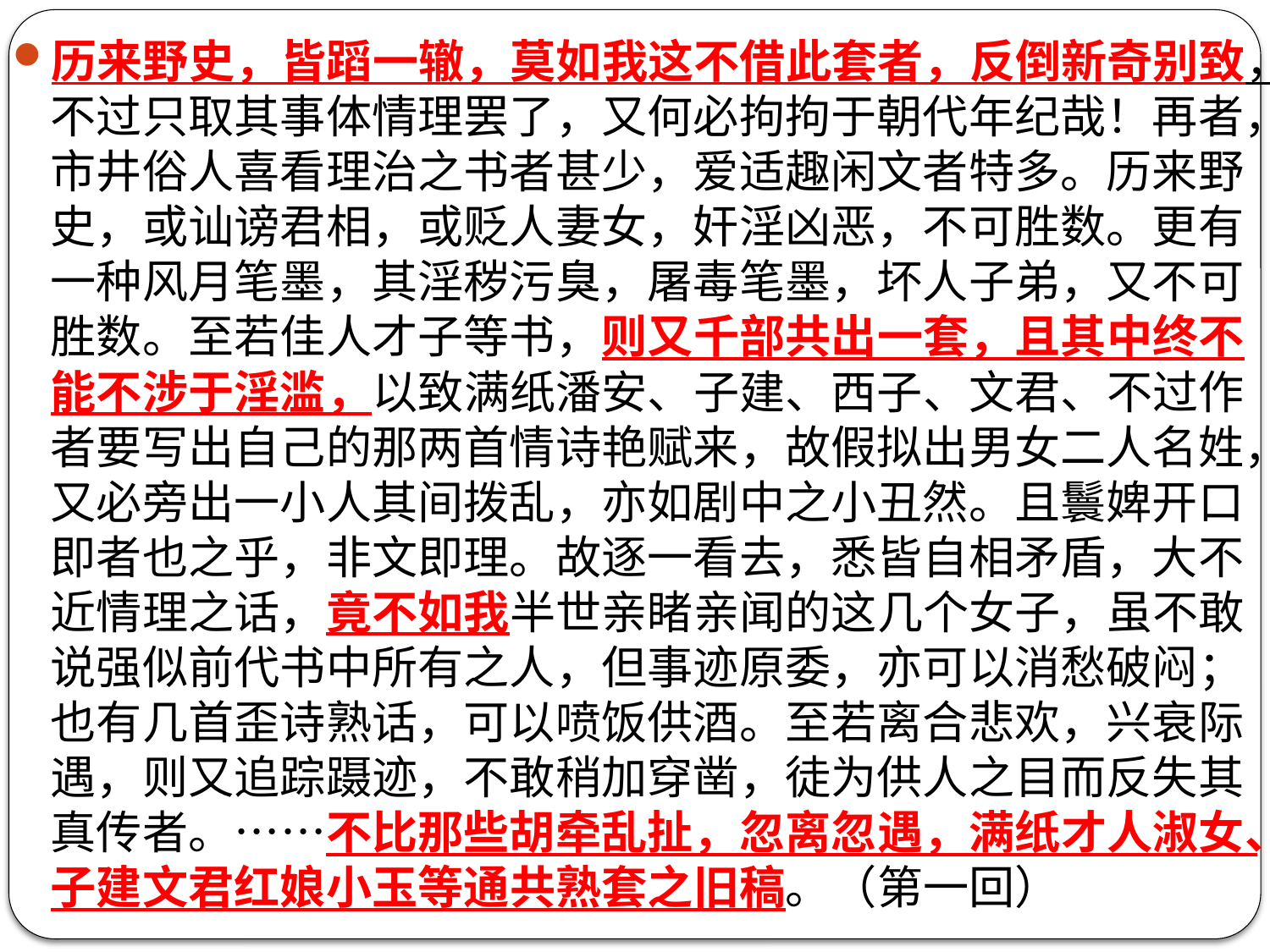

历来野史，皆蹈一辙，莫如我这不借此套者，反倒新奇别致，不过只取其事体情理罢了，又何必拘拘于朝代年纪哉！再者，市井俗人喜看理治之书者甚少，爱适趣闲文者特多。历来野史，或讪谤君相，或贬人妻女，奸淫凶恶，不可胜数。更有一种风月笔墨，其淫秽污臭，屠毒笔墨，坏人子弟，又不可胜数。至若佳人才子等书，则又千部共出一套，且其中终不能不涉于淫滥，以致满纸潘安、子建、西子、文君、不过作者要写出自己的那两首情诗艳赋来，故假拟出男女二人名姓，又必旁出一小人其间拨乱，亦如剧中之小丑然。且鬟婢开口即者也之乎，非文即理。故逐一看去，悉皆自相矛盾，大不近情理之话，竟不如我半世亲睹亲闻的这几个女子，虽不敢说强似前代书中所有之人，但事迹原委，亦可以消愁破闷；也有几首歪诗熟话，可以喷饭供酒。至若离合悲欢，兴衰际遇，则又追踪蹑迹，不敢稍加穿凿，徒为供人之目而反失其真传者。……不比那些胡牵乱扯，忽离忽遇，满纸才人淑女、子建文君红娘小玉等通共熟套之旧稿。（第一回）